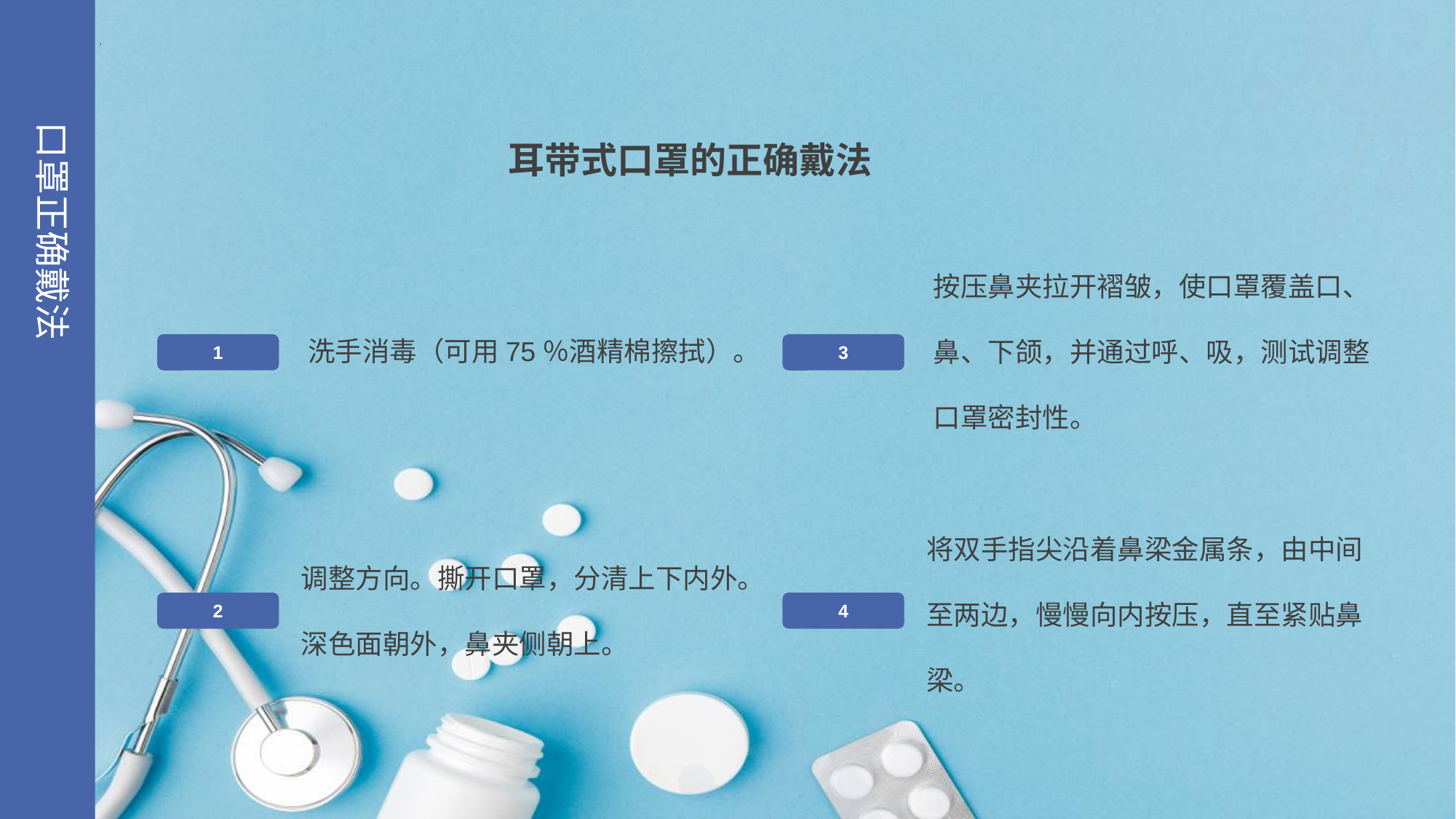

耳带式口罩的正确戴法
洗手消毒（可用75％酒精棉擦拭）。
1
按压鼻夹拉开褶皱，使口罩覆盖口、鼻、下颌，并通过呼、吸，测试调整口罩密封性。
3
调整方向。撕开口罩，分清上下内外。深色面朝外，鼻夹侧朝上。
2
将双手指尖沿着鼻梁金属条，由中间至两边，慢慢向内按压，直至紧贴鼻梁。
4